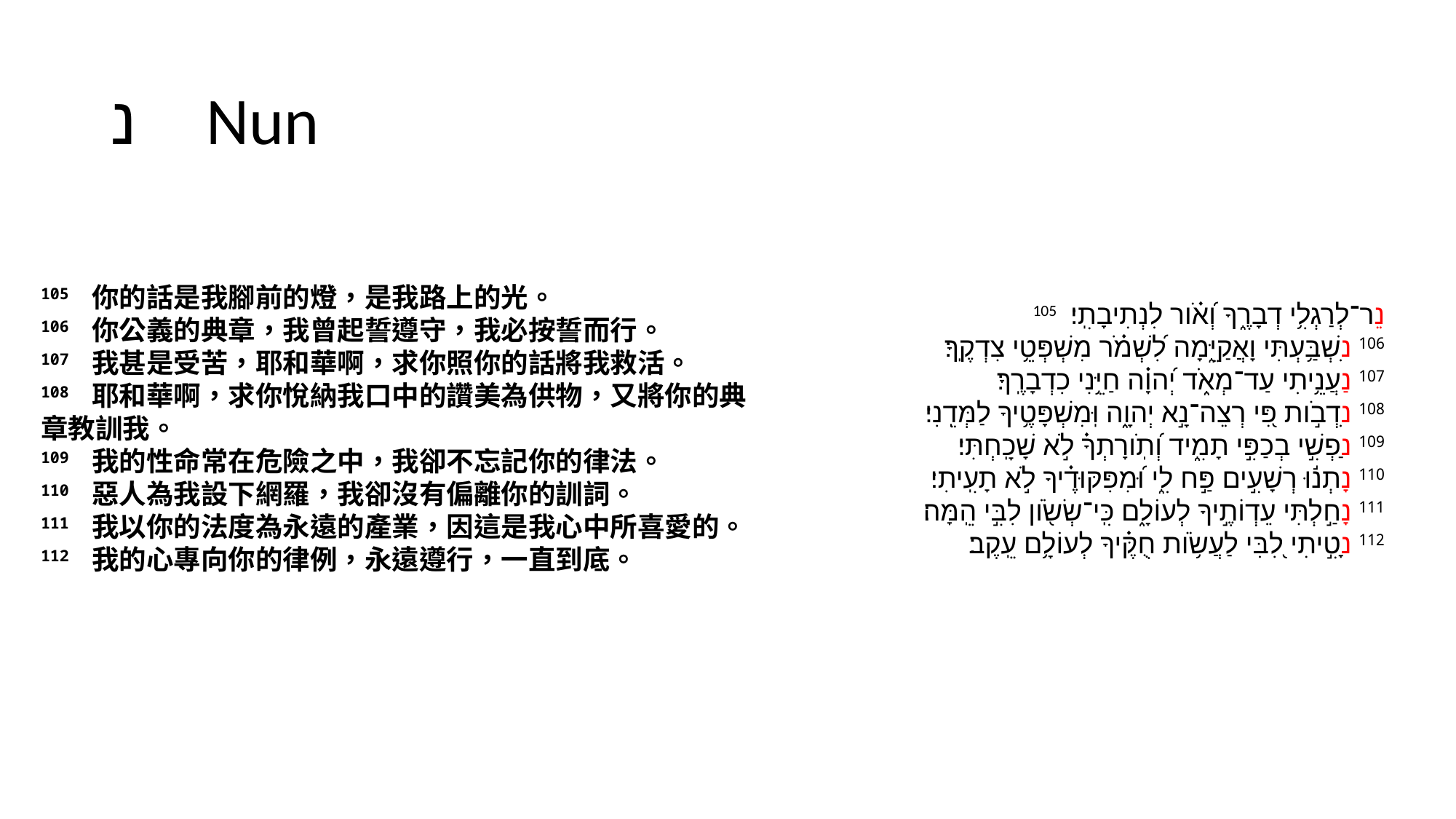

# נ    Nun
105 你的話是我腳前的燈，是我路上的光。
106 你公義的典章，我曾起誓遵守，我必按誓而行。
107 我甚是受苦，耶和華啊，求你照你的話將我救活。
108 耶和華啊，求你悅納我口中的讚美為供物，又將你的典章教訓我。
109 我的性命常在危險之中，我卻不忘記你的律法。
110 惡人為我設下網羅，我卻沒有偏離你的訓詞。
111 我以你的法度為永遠的產業，因這是我心中所喜愛的。
112 我的心專向你的律例，永遠遵行，一直到底。
105 נֵר־לְרַגְלִ֥י דְבָרֶ֑ךָ וְ֝אֹ֗ור לִנְתִיבָתִֽי׃
106 נִשְׁבַּ֥עְתִּי וָאֲקַיֵּ֑מָה לִ֝שְׁמֹ֗ר מִשְׁפְּטֵ֥י צִדְקֶֽךָ׃
107 נַעֲנֵ֥יתִי עַד־מְאֹ֑ד יְ֝הוָ֗ה חַיֵּ֥נִי כִדְבָרֶֽךָ׃
108 נִדְבֹ֣ות פִּ֭י רְצֵה־נָ֣א יְהוָ֑ה וּֽמִשְׁפָּטֶ֥יךָ לַמְּדֵֽנִי׃
109 נַפְשִׁ֣י בְכַפִּ֣י תָמִ֑יד וְ֝תֹֽורָתְךָ֗ לֹ֣א שָׁכָֽחְתִּי׃
110 נָתְנ֬וּ רְשָׁעִ֣ים פַּ֣ח לִ֑י וּ֝מִפִּקּוּדֶ֗יךָ לֹ֣א תָעִֽיתִי׃
111 נָחַ֣לְתִּי עֵדְוֹתֶ֣יךָ לְעוֹלָ֑ם כִּֽי־שְׂשֹׂ֖ון לִבִּ֣י הֵֽמָּה׃
112 נָטִ֣יתִי לִ֭בִּי לַעֲשֹׂ֥ות חֻקֶּ֗יךָ לְעוֹלָ֥ם עֵֽקֶב׃